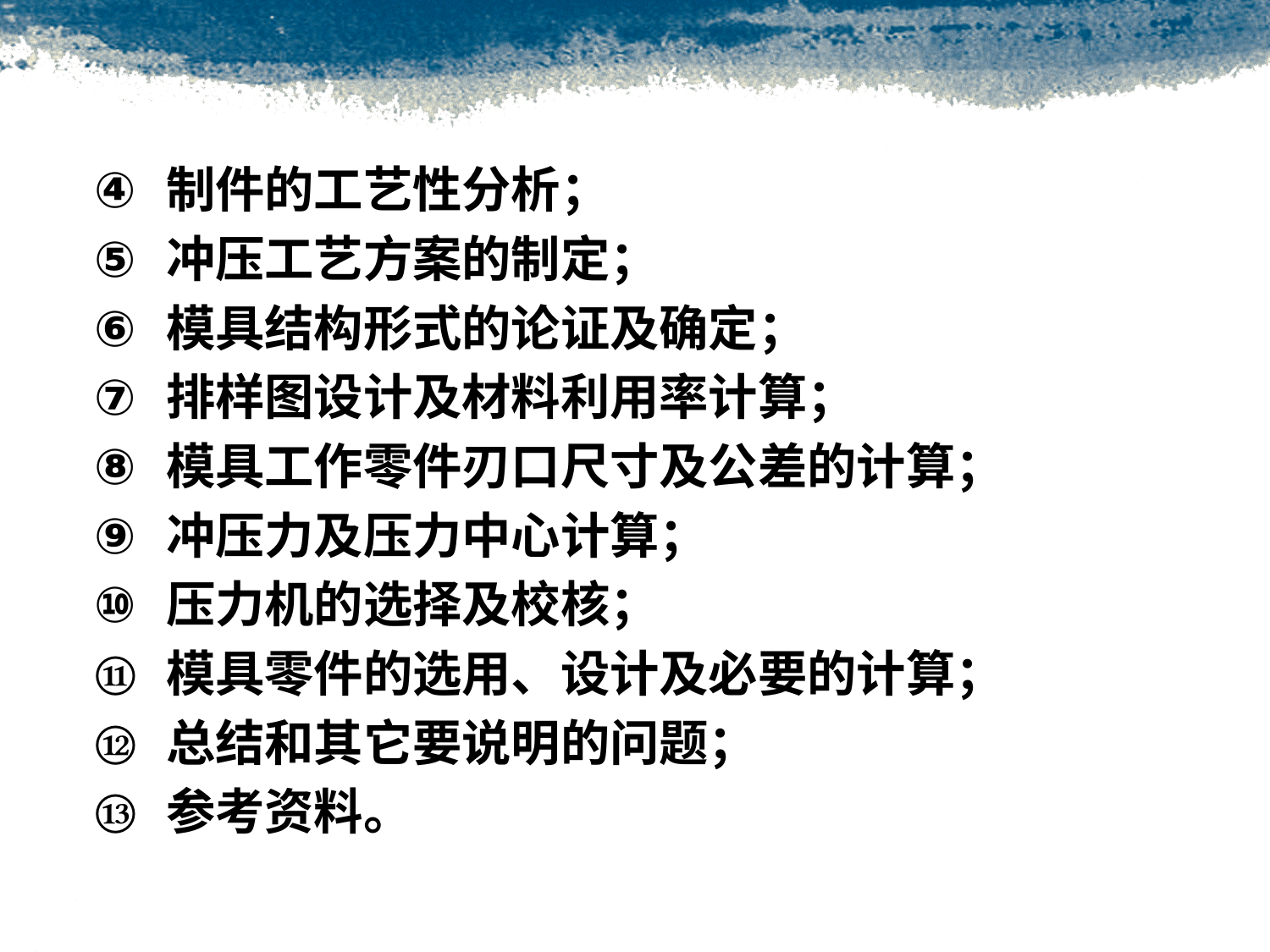

制件的工艺性分析；
冲压工艺方案的制定；
模具结构形式的论证及确定；
排样图设计及材料利用率计算；
模具工作零件刃口尺寸及公差的计算；
冲压力及压力中心计算；
压力机的选择及校核；
模具零件的选用、设计及必要的计算；
总结和其它要说明的问题；
参考资料。